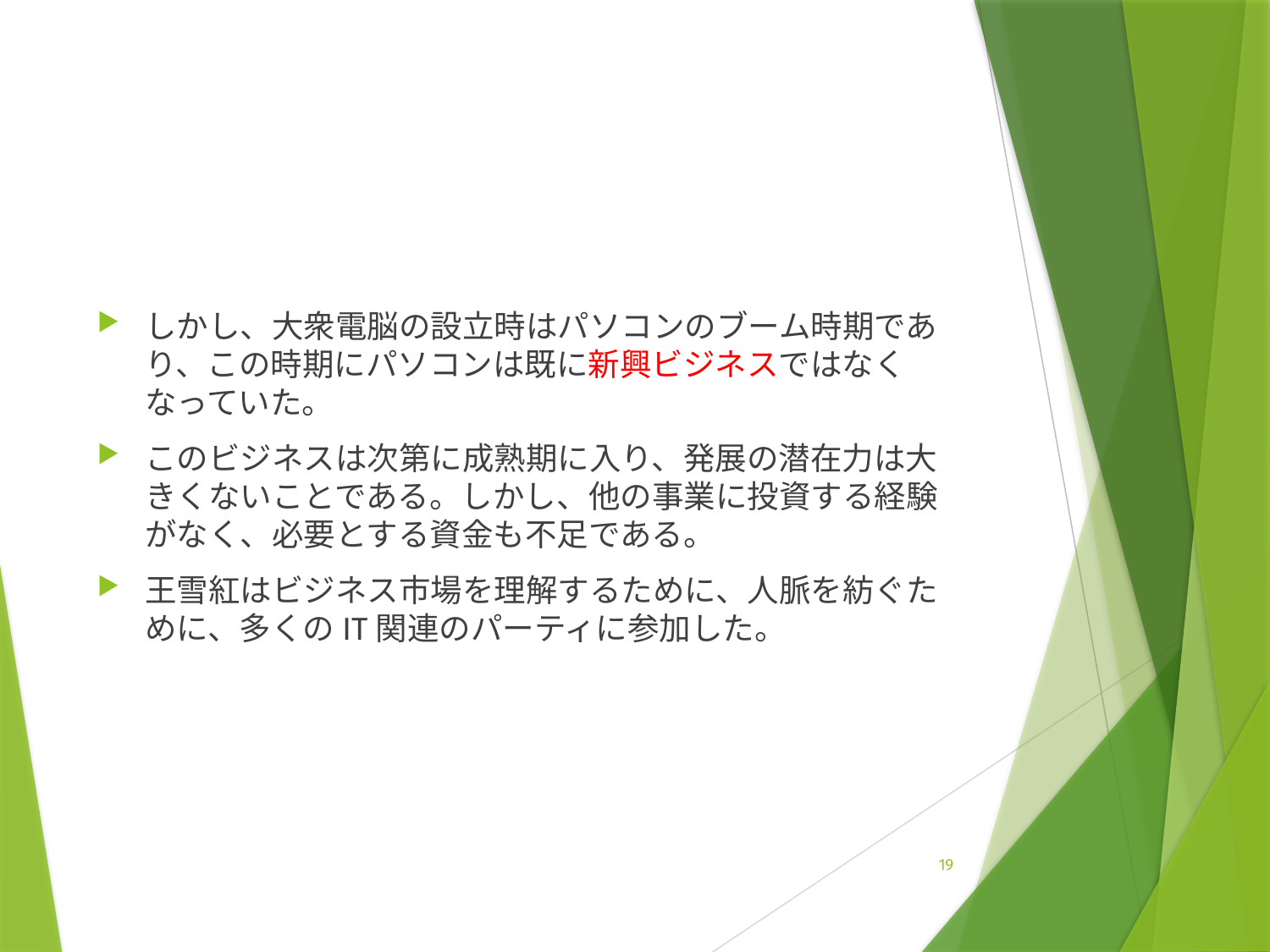

#
しかし、大衆電脳の設立時はパソコンのブーム時期であり、この時期にパソコンは既に新興ビジネスではなくなっていた。
このビジネスは次第に成熟期に入り、発展の潜在力は大きくないことである。しかし、他の事業に投資する経験がなく、必要とする資金も不足である。
王雪紅はビジネス市場を理解するために、人脈を紡ぐために、多くのIT関連のパーティに参加した。

19